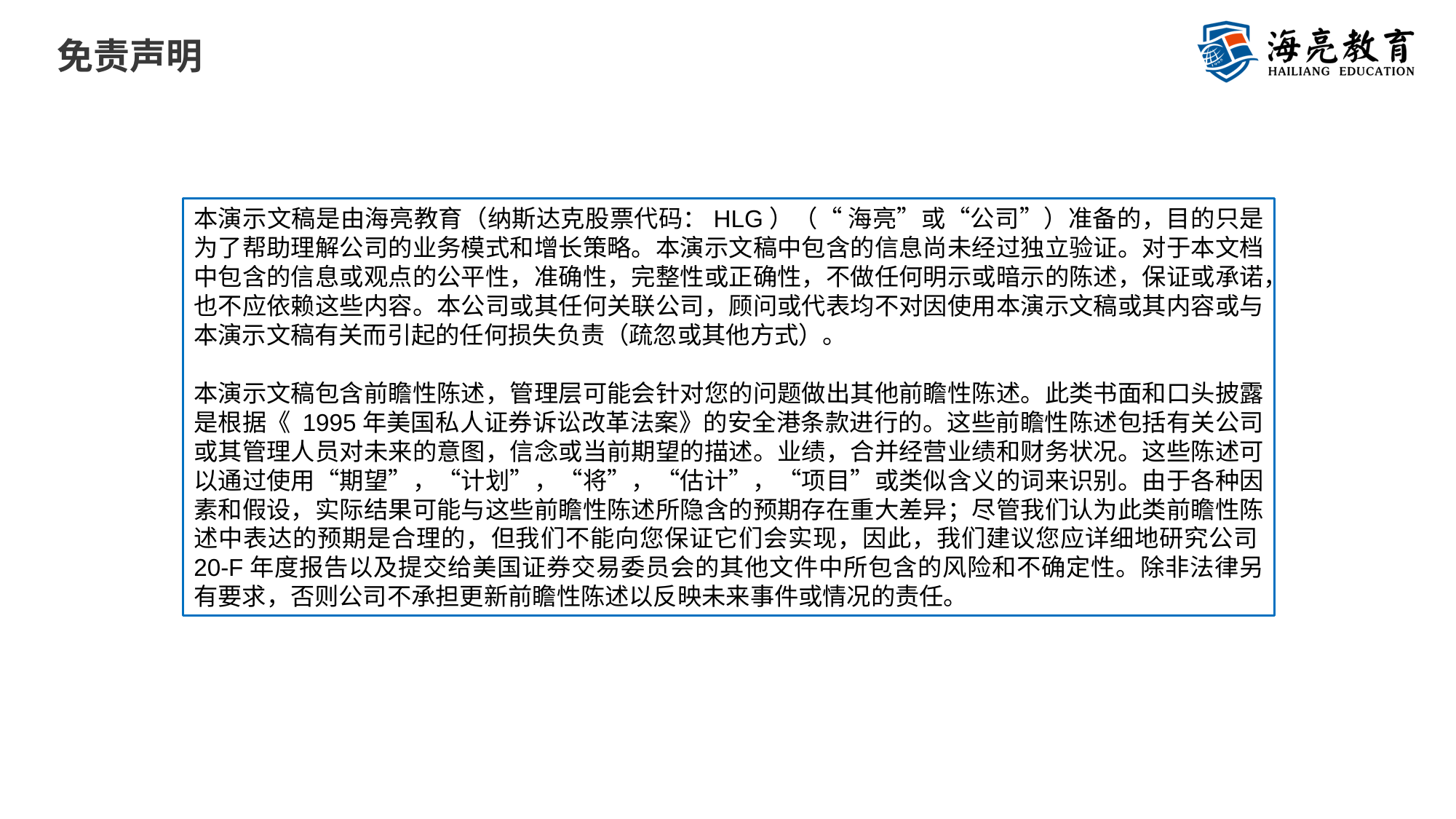

# 免责声明
本演示文稿是由海亮教育（纳斯达克股票代码：HLG）（“ 海亮”或“公司”）准备的，目的只是为了帮助理解公司的业务模式和增长策略。本演示文稿中包含的信息尚未经过独立验证。对于本文档中包含的信息或观点的公平性，准确性，完整性或正确性，不做任何明示或暗示的陈述，保证或承诺，也不应依赖这些内容。本公司或其任何关联公司，顾问或代表均不对因使用本演示文稿或其内容或与本演示文稿有关而引起的任何损失负责（疏忽或其他方式）。

本演示文稿包含前瞻性陈述，管理层可能会针对您的问题做出其他前瞻性陈述。此类书面和口头披露是根据《 1995年美国私人证券诉讼改革法案》的安全港条款进行的。这些前瞻性陈述包括有关公司或其管理人员对未来的意图，信念或当前期望的描述。业绩，合并经营业绩和财务状况。这些陈述可以通过使用“期望”，“计划”，“将”，“估计”，“项目”或类似含义的词来识别。由于各种因素和假设，实际结果可能与这些前瞻性陈述所隐含的预期存在重大差异；尽管我们认为此类前瞻性陈述中表达的预期是合理的，但我们不能向您保证它们会实现，因此，我们建议您应详细地研究公司20-F年度报告以及提交给美国证券交易委员会的其他文件中所包含的风险和不确定性。除非法律另有要求，否则公司不承担更新前瞻性陈述以反映未来事件或情况的责任。